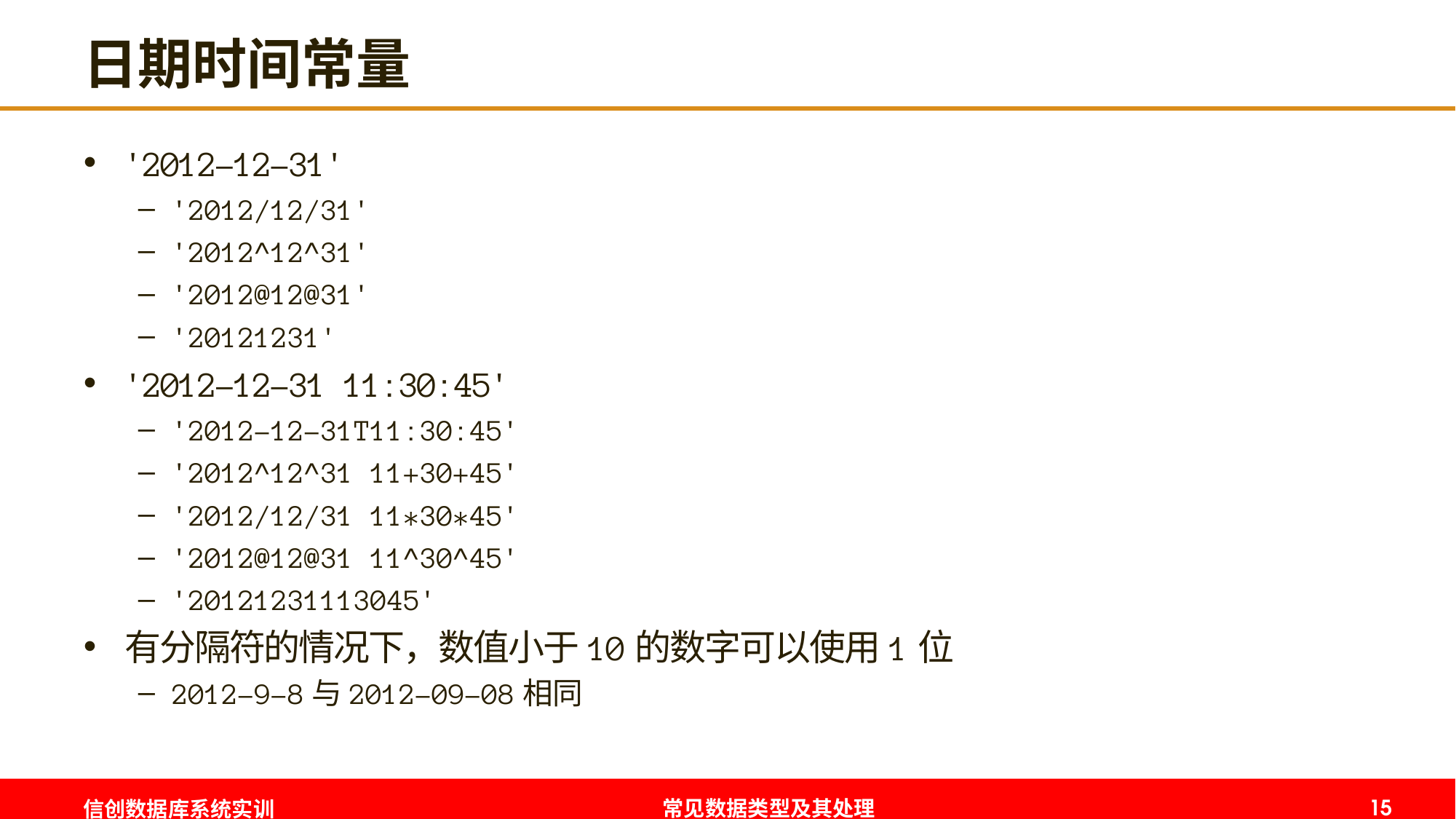

# 日期时间常量
'2012-12-31'
'2012/12/31'
'2012^12^31'
'2012@12@31'
'20121231'
'2012-12-31 11:30:45'
'2012-12-31T11:30:45'
'2012^12^31 11+30+45'
'2012/12/31 11*30*45'
'2012@12@31 11^30^45'
'20121231113045'
有分隔符的情况下，数值小于10的数字可以使用1位
2012-9-8与2012-09-08相同